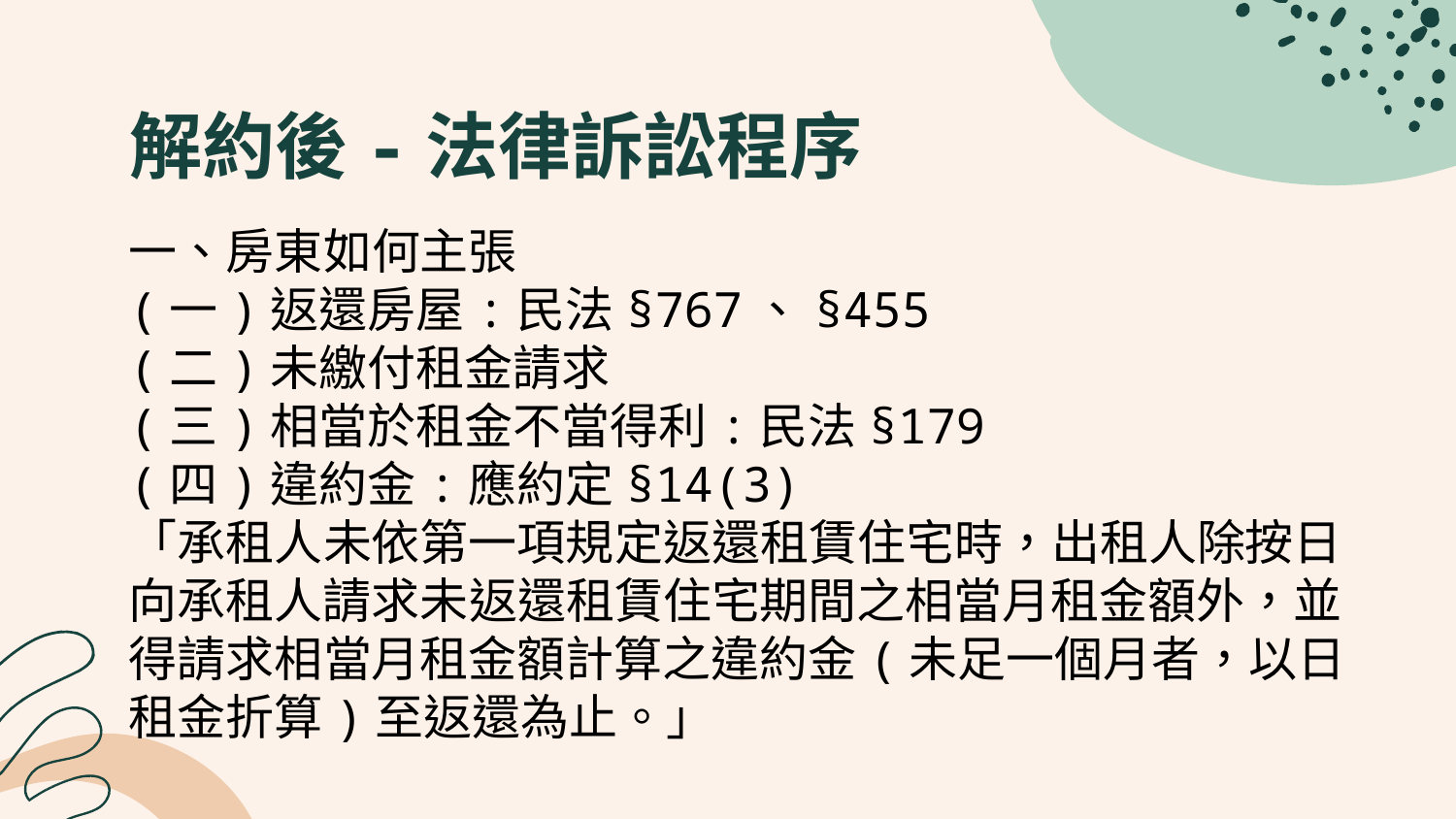

# 解約後-法律訴訟程序
一、房東如何主張
(一)返還房屋:民法§767、§455
(二)未繳付租金請求
(三)相當於租金不當得利:民法§179
(四)違約金:應約定§14(3)
「承租人未依第一項規定返還租賃住宅時，出租人除按日向承租人請求未返還租賃住宅期間之相當月租金額外，並得請求相當月租金額計算之違約金(未足一個月者，以日租金折算)至返還為止。」